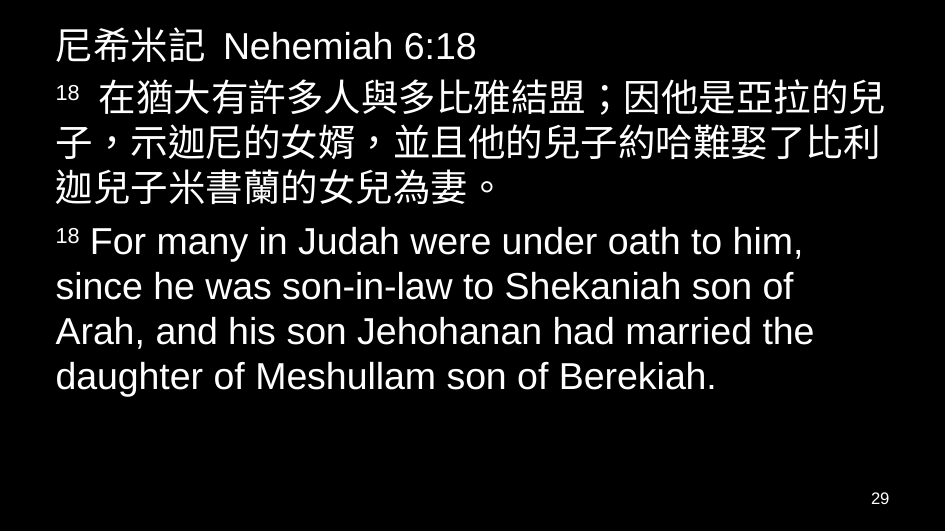

尼希米記 Nehemiah 6:18
18 在猶大有許多人與多比雅結盟；因他是亞拉的兒子，示迦尼的女婿，並且他的兒子約哈難娶了比利迦兒子米書蘭的女兒為妻。
18 For many in Judah were under oath to him, since he was son-in-law to Shekaniah son of Arah, and his son Jehohanan had married the daughter of Meshullam son of Berekiah.

29